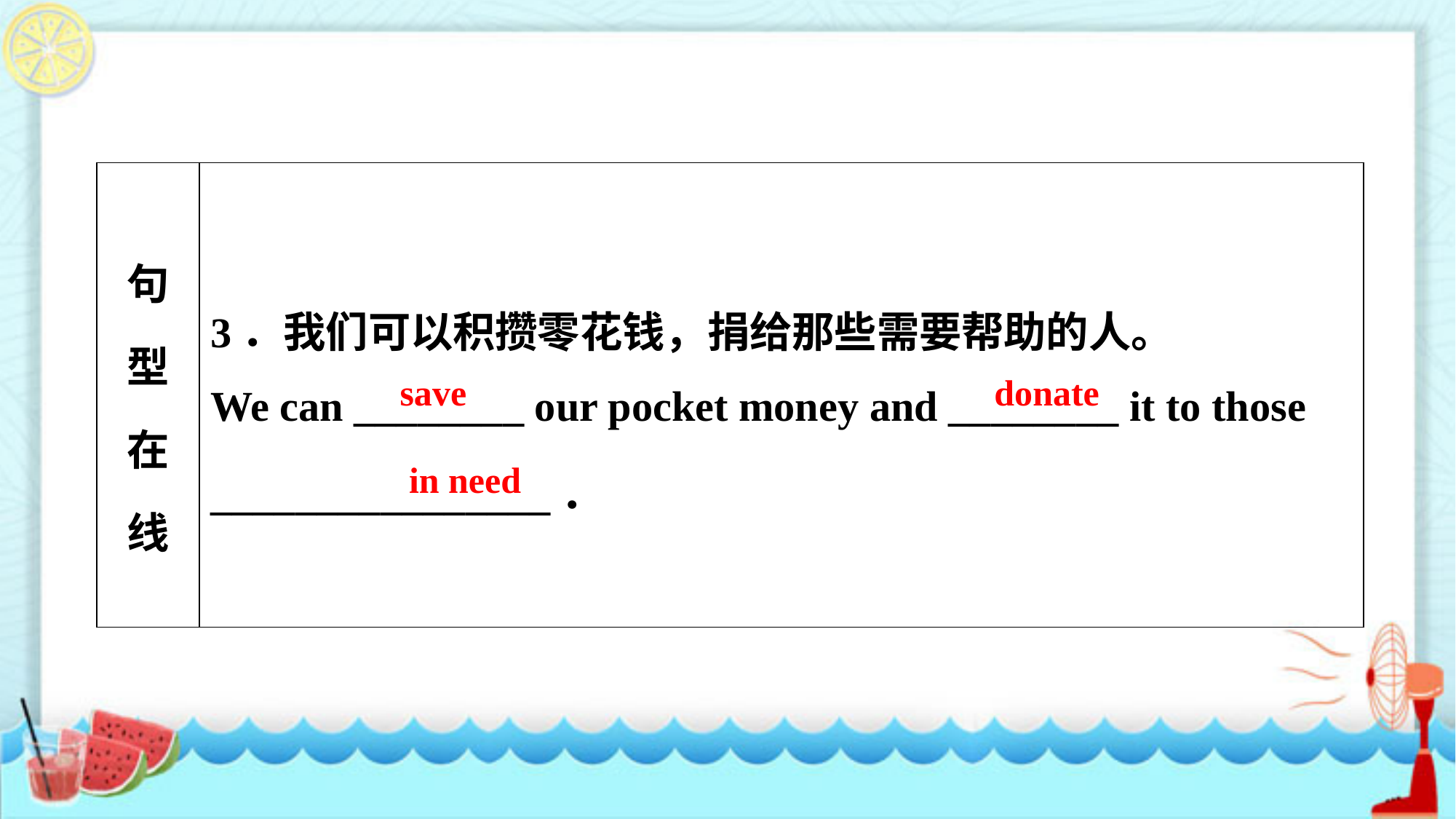

| 句 型 在 线 | 3．我们可以积攒零花钱，捐给那些需要帮助的人。 We can \_\_\_\_\_\_\_\_ our pocket money and \_\_\_\_\_\_\_\_ it to those \_\_\_\_\_\_\_\_\_\_\_\_\_\_\_\_． |
| --- | --- |
save                                                          donate

 in need